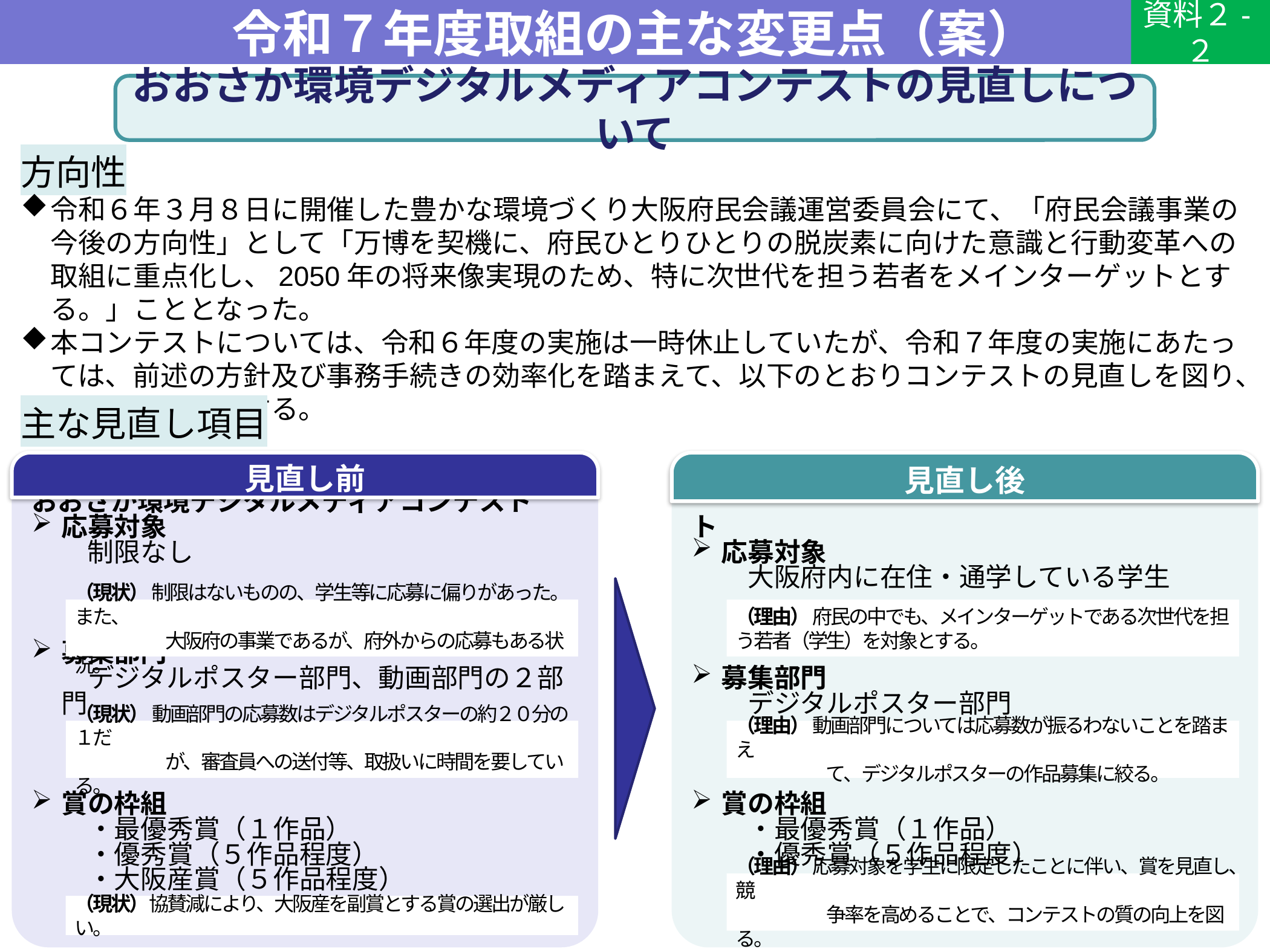

令和７年度取組の主な変更点（案）
資料２-２
おおさか環境デジタルメディアコンテストの見直しについて
方向性
令和６年３月８日に開催した豊かな環境づくり大阪府民会議運営委員会にて、「府民会議事業の今後の方向性」として「万博を契機に、府民ひとりひとりの脱炭素に向けた意識と行動変革への取組に重点化し、2050年の将来像実現のため、特に次世代を担う若者をメインターゲットとする。」こととなった。
本コンテストについては、令和６年度の実施は一時休止していたが、令和７年度の実施にあたっては、前述の方針及び事務手続きの効率化を踏まえて、以下のとおりコンテストの見直しを図り、実施することとする。
主な見直し項目
見直し前
おおさか環境デジタルメディアコンテスト
応募対象
　制限なし

募集部門
　デジタルポスター部門、動画部門の２部門

賞の枠組
　・最優秀賞（１作品）
　・優秀賞（５作品程度）
　・大阪産賞（５作品程度）

（現状） 制限はないものの、学生等に応募に偏りがあった。また、
　　　　　大阪府の事業であるが、府外からの応募もある状況。
（現状） 動画部門の応募数はデジタルポスターの約２０分の１だ
　　　　　が、審査員への送付等、取扱いに時間を要している。
（現状）協賛減により、大阪産を副賞とする賞の選出が厳しい。
見直し後
おおさか環境デジタルメディア学生コンテスト
応募対象
　大阪府内に在住・通学している学生

募集部門
　デジタルポスター部門

賞の枠組
　・最優秀賞（１作品）
　・優秀賞（５作品程度）

（理由） 府民の中でも、メインターゲットである次世代を担う若者（学生）を対象とする。
（理由） 動画部門については応募数が振るわないことを踏まえ
　　　　　て、デジタルポスターの作品募集に絞る。
（理由） 応募対象を学生に限定したことに伴い、賞を見直し、競
　　　　　争率を高めることで、コンテストの質の向上を図る。